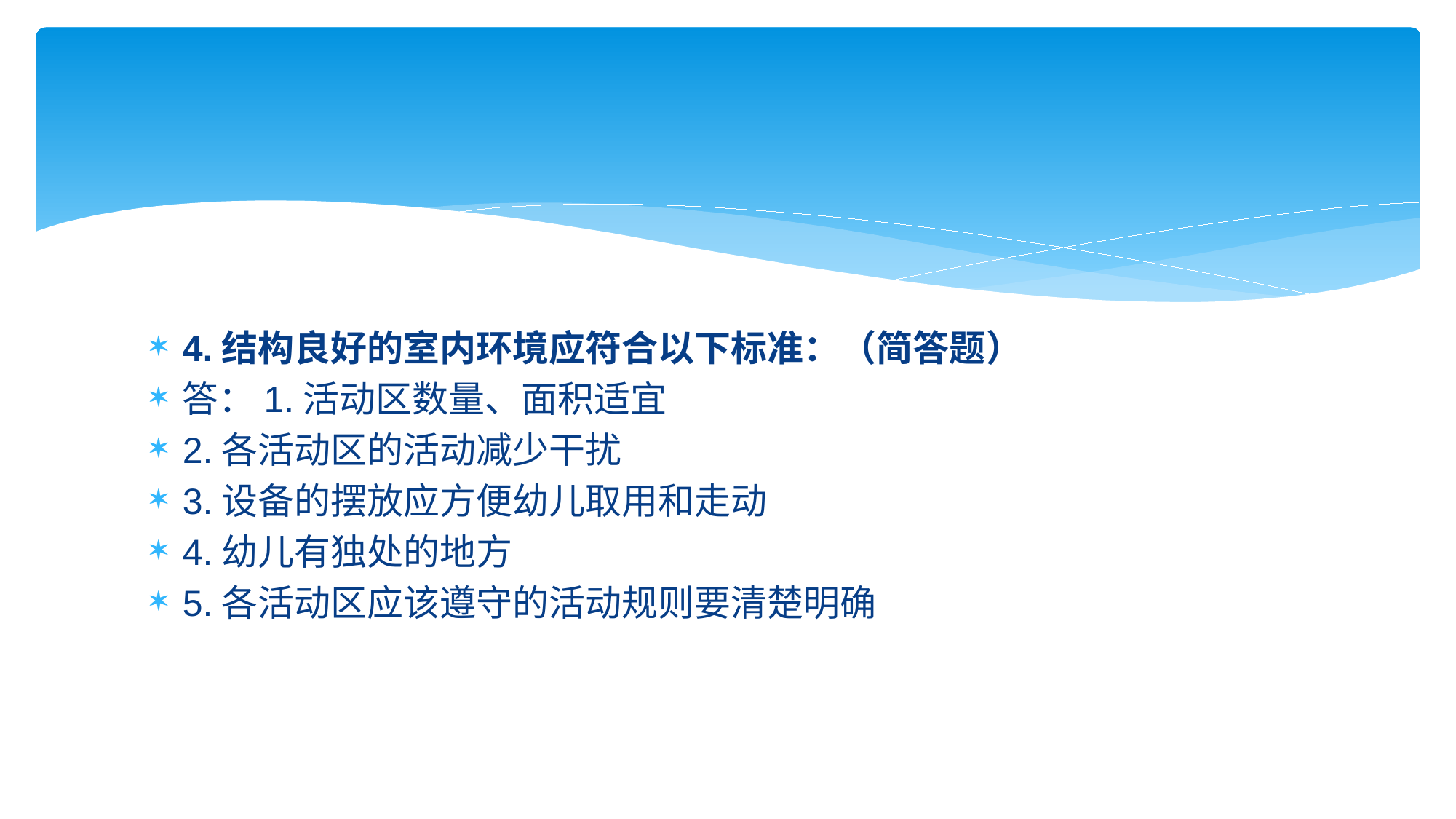

#
4.结构良好的室内环境应符合以下标准：（简答题）
答：1.活动区数量、面积适宜
2.各活动区的活动减少干扰
3.设备的摆放应方便幼儿取用和走动
4.幼儿有独处的地方
5.各活动区应该遵守的活动规则要清楚明确